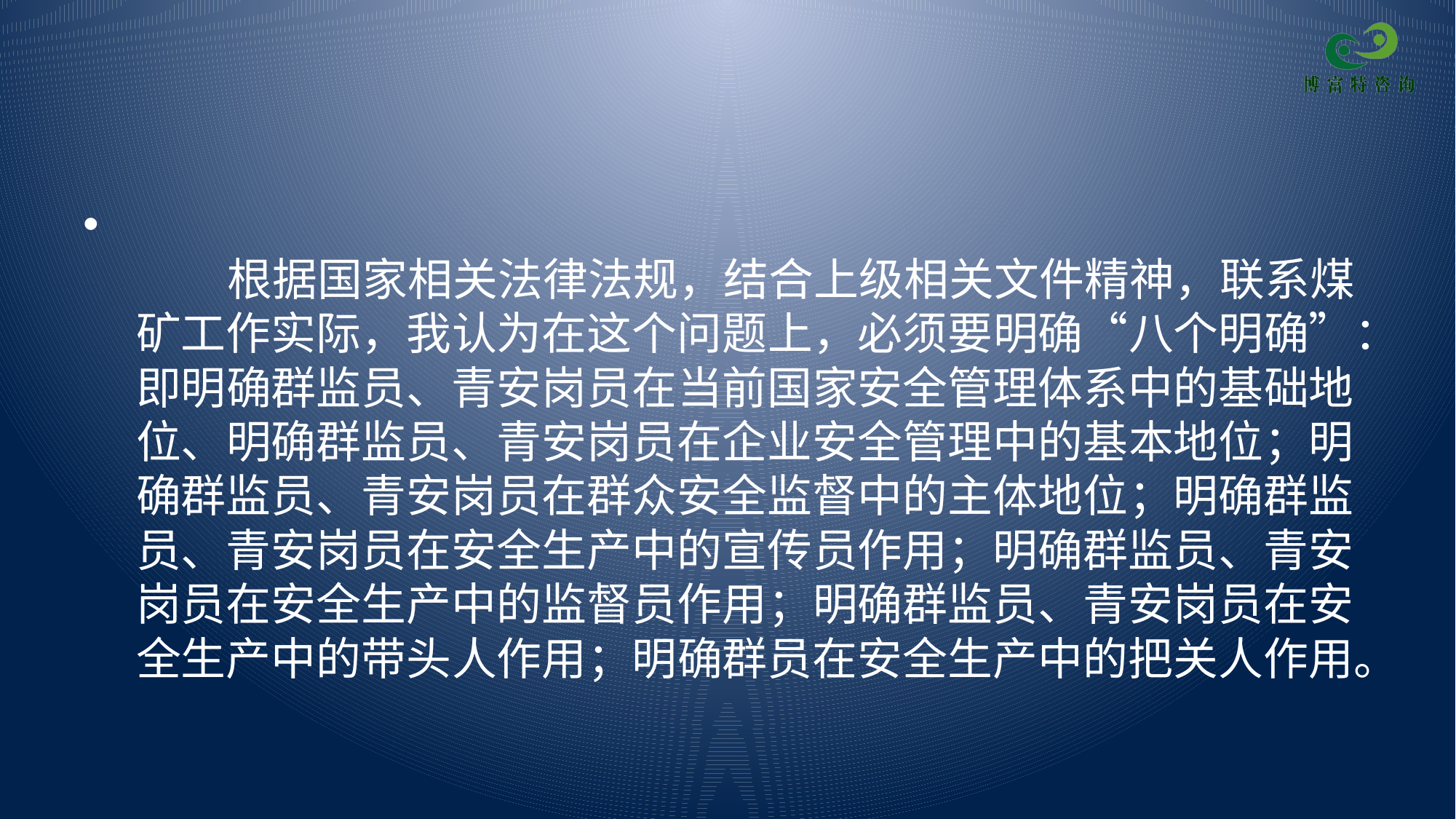

#
        根据国家相关法律法规，结合上级相关文件精神，联系煤矿工作实际，我认为在这个问题上，必须要明确“八个明确”：即明确群监员、青安岗员在当前国家安全管理体系中的基础地位、明确群监员、青安岗员在企业安全管理中的基本地位；明确群监员、青安岗员在群众安全监督中的主体地位；明确群监员、青安岗员在安全生产中的宣传员作用；明确群监员、青安岗员在安全生产中的监督员作用；明确群监员、青安岗员在安全生产中的带头人作用；明确群员在安全生产中的把关人作用。